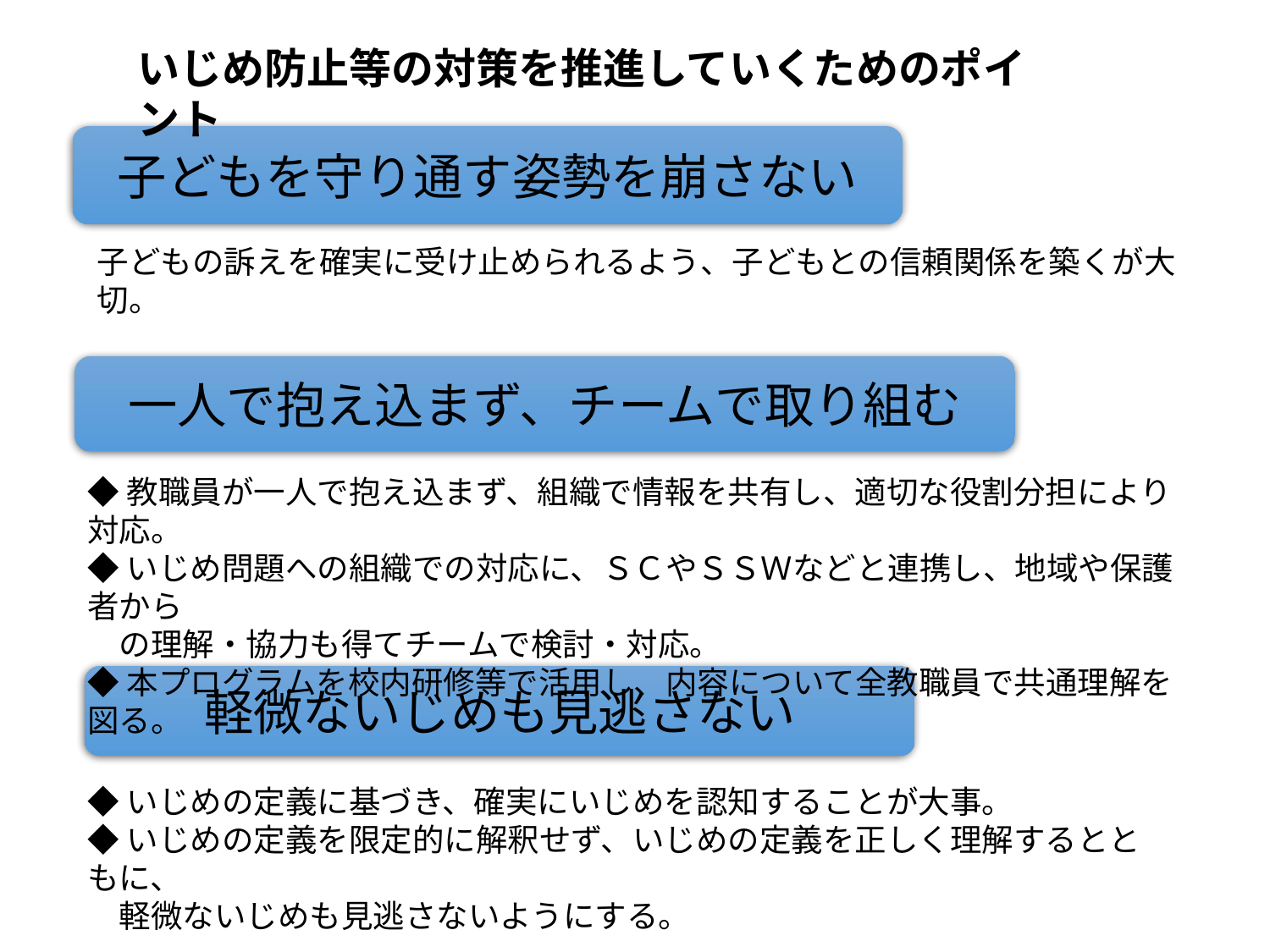

いじめ防止等の対策を推進していくためのポイント
子どもを守り通す姿勢を崩さない
子どもの訴えを確実に受け止められるよう、子どもとの信頼関係を築くが大切。
一人で抱え込まず、チームで取り組む
◆教職員が一人で抱え込まず、組織で情報を共有し、適切な役割分担により対応。
◆いじめ問題への組織での対応に、ＳＣやＳＳＷなどと連携し、地域や保護者から
　の理解・協力も得てチームで検討・対応。
◆本プログラムを校内研修等で活用し、内容について全教職員で共通理解を図る。
軽微ないじめも見逃さない
◆いじめの定義に基づき、確実にいじめを認知することが大事。
◆いじめの定義を限定的に解釈せず、いじめの定義を正しく理解するとともに、
　軽微ないじめも見逃さないようにする。